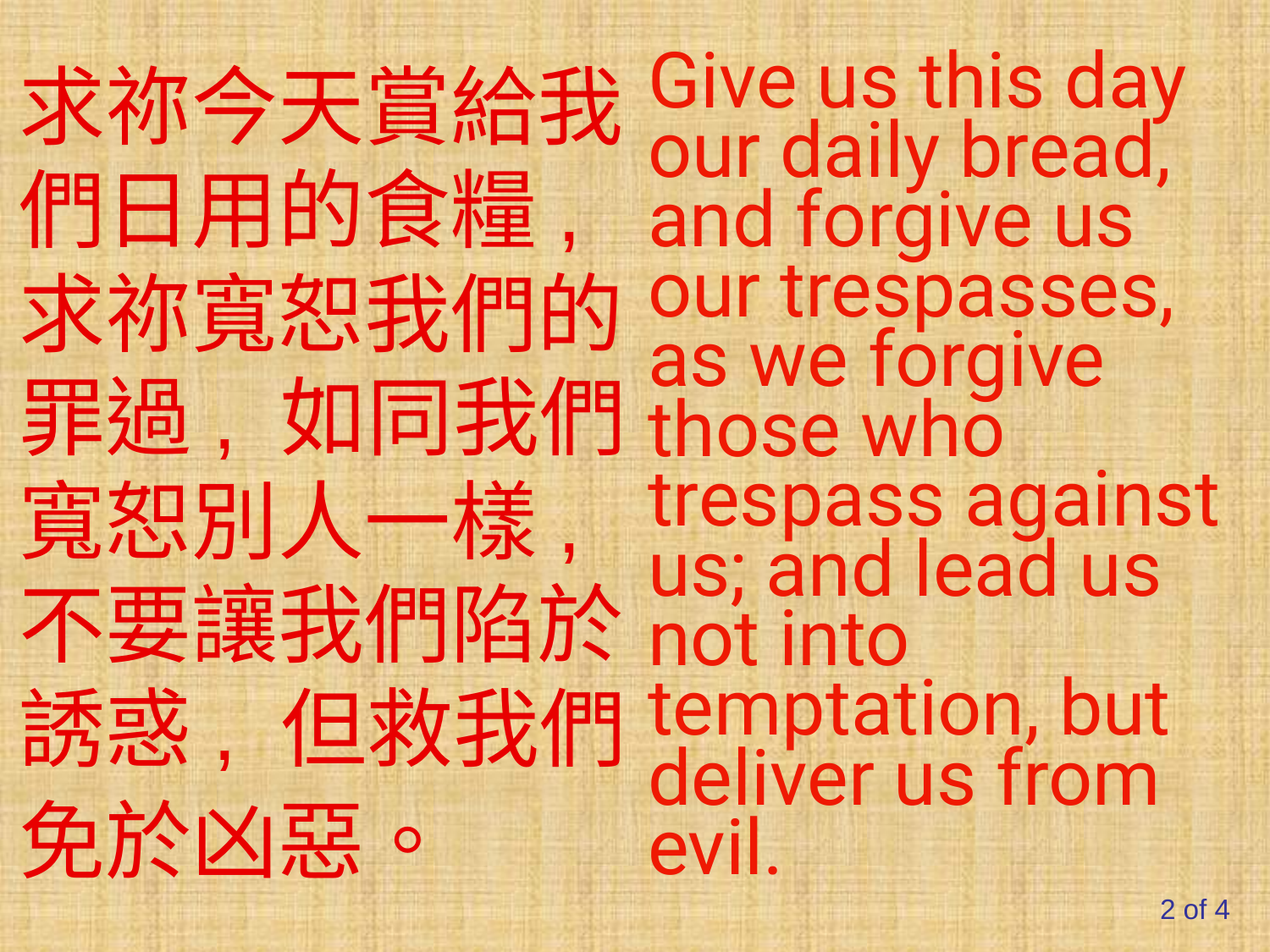

求祢今天賞給我們日用的食糧, 求祢寬恕我們的罪過, 如同我們寬恕別人一樣, 不要讓我們陷於誘惑, 但救我們免於凶惡。
Give us this day our daily bread, and forgive us our trespasses, as we forgive those who trespass against us; and lead us not into temptation, but deliver us from evil.
2 of 4